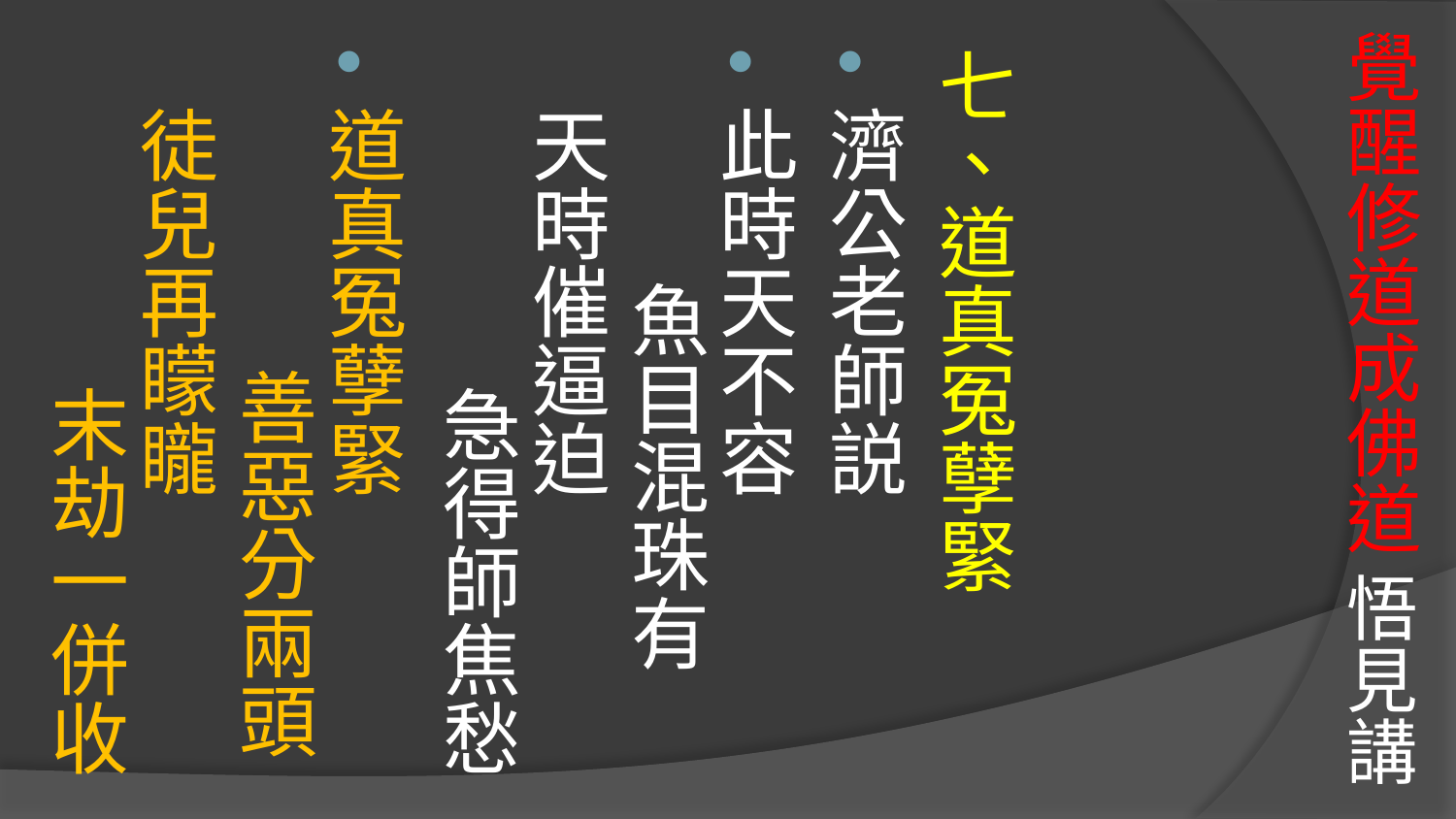

# 覺醒修道成佛道 悟見講
七、道真冤孽緊
濟公老師説
此時天不容　　                  魚目混珠有
天時催逼迫　　                        急得師焦愁
道真冤孽緊　　                       善惡分兩頭
徒兒再矇矓　　                        末劫一併收